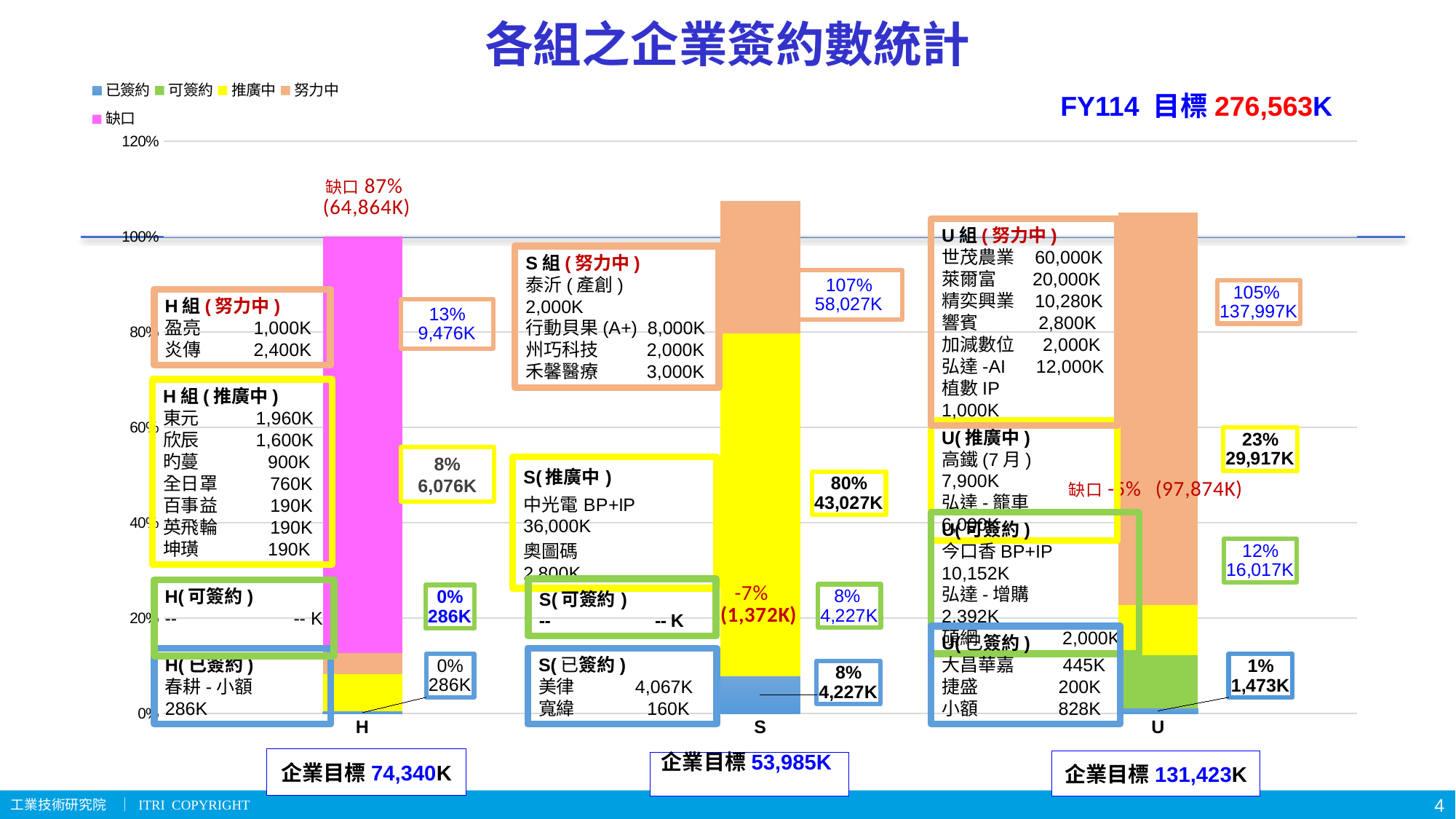

# 各組之企業簽約數統計

### Chart

| Category | 已簽約 | 可簽約 | 推廣中 | 努力中 | 缺口 |
|---|---|---|---|---|---|
| H | 0.003847188592951305 | 0.0 | 0.07788539144471347 | 0.04573580844767285 | 0.8725316115146623 |
| S | 0.07829952764656849 | 0.0 | 0.7187181624525331 | 0.27785495971103086 | -0.07487264981013236 |
| U | 0.011208083820944584 | 0.11066556082268705 | 0.10576535309648996 | 0.8223826879617723 | -0.050021685701893914 |
FY114 目標276,563K
U組(努力中)
世茂農業    60,000K
萊爾富        20,000K
精奕興業    10,280K
響賓              2,800K
加減數位      2,000K
弘達-AI      12,000K
植數IP          1,000K
S組(努力中)
泰沂(產創)        2,000K
行動貝果(A+)  8,000K
州巧科技           2,000K
禾馨醫療           3,000K
H組(努力中)
盈亮            1,000K
炎傳            2,400K
H組(推廣中)
東元             1,960K
欣辰             1,600K
旳蔓                900K
全日罩            760K
百事益            190K
英飛輪            190K
坤璜                190K
U(推廣中)
高鐵(7月)     7,900K
弘達-籠車    6,000K
8%
6,076K
U(可簽約)
今口香BP+IP  10,152K
弘達-增購          2,392K
碩網                    2,000K
H(可簽約)
--                       -- K
U(已簽約)
大昌華嘉           445K
捷盛                   200K
小額                   828K
H(已簽約)
春耕-小額      286K
S(已簽約)
美律              4,067K
寬緯                 160K
企業目標74,340K
企業目標131,423K
企業目標53,985K